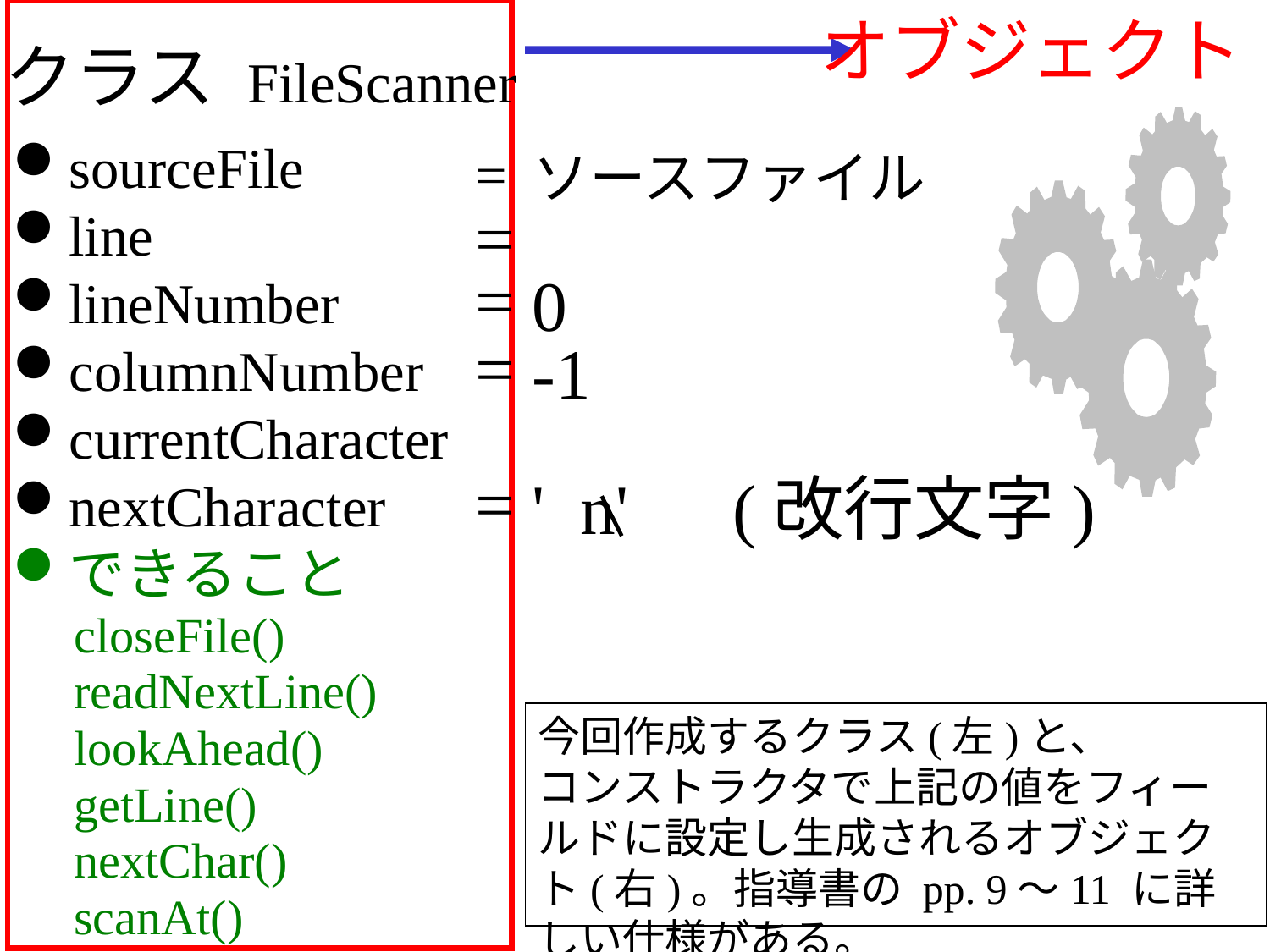

オブジェクト
クラス FileScanner

sourceFile
line
lineNumber
columnNumber
currentCharacter
nextCharacter
できること
     closeFile()
     readNextLine()
     lookAhead()
     getLine()
     nextChar()
     scanAt()
 ソースファイル
=
 0
 -1

 '  n'　(改行文字)
今回作成するクラス(左)と、
コンストラクタで上記の値をフィールドに設定し生成されるオブジェクト(右)。指導書の pp. 9～11 に詳しい仕様がある。